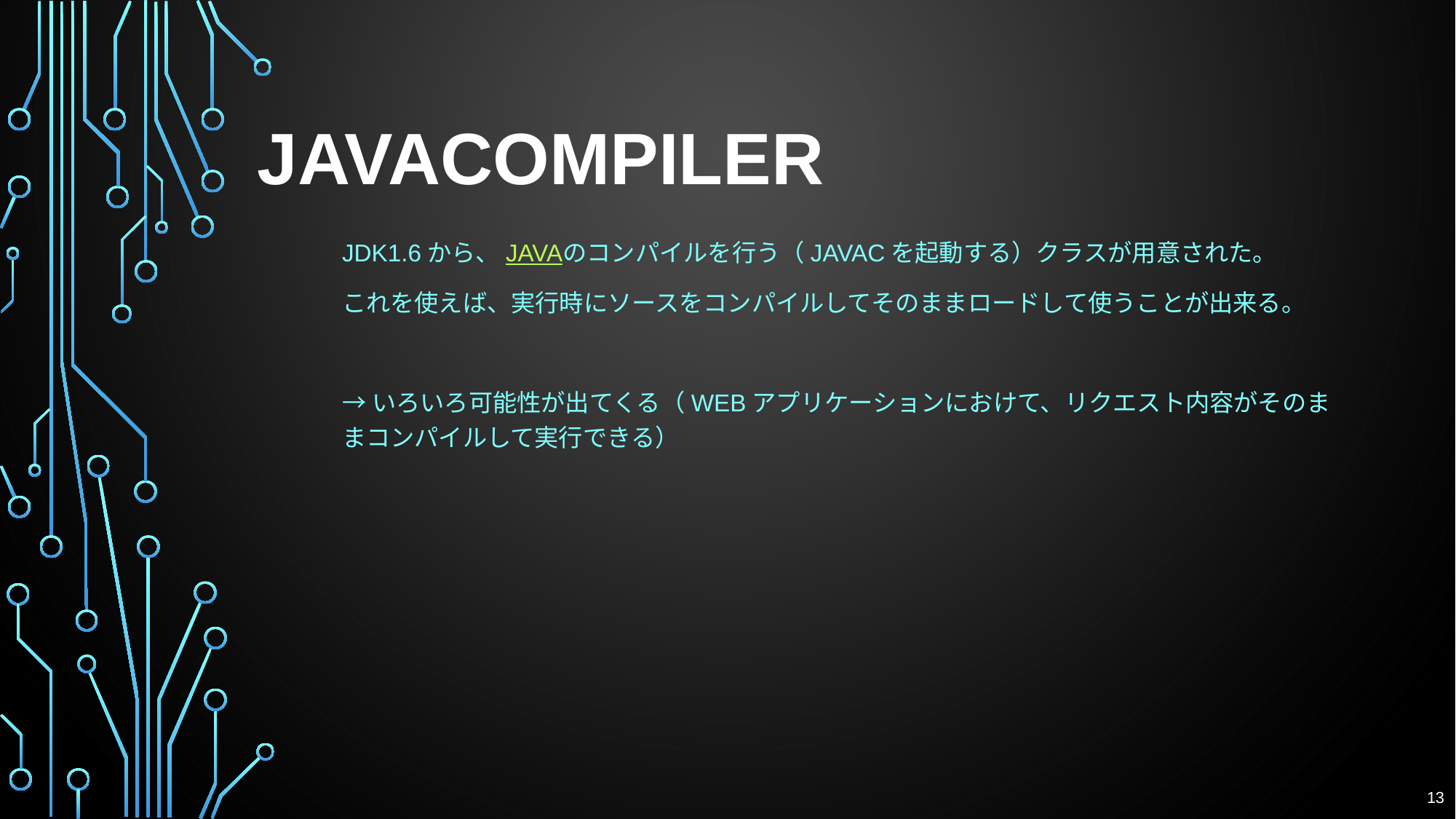

# JavaCompiler

JDK1.6から、Javaのコンパイルを行う（javacを起動する）クラスが用意された。
これを使えば、実行時にソースをコンパイルしてそのままロードして使うことが出来る。

→いろいろ可能性が出てくる（WEBアプリケーションにおけて、リクエスト内容がそのままコンパイルして実行できる）

13